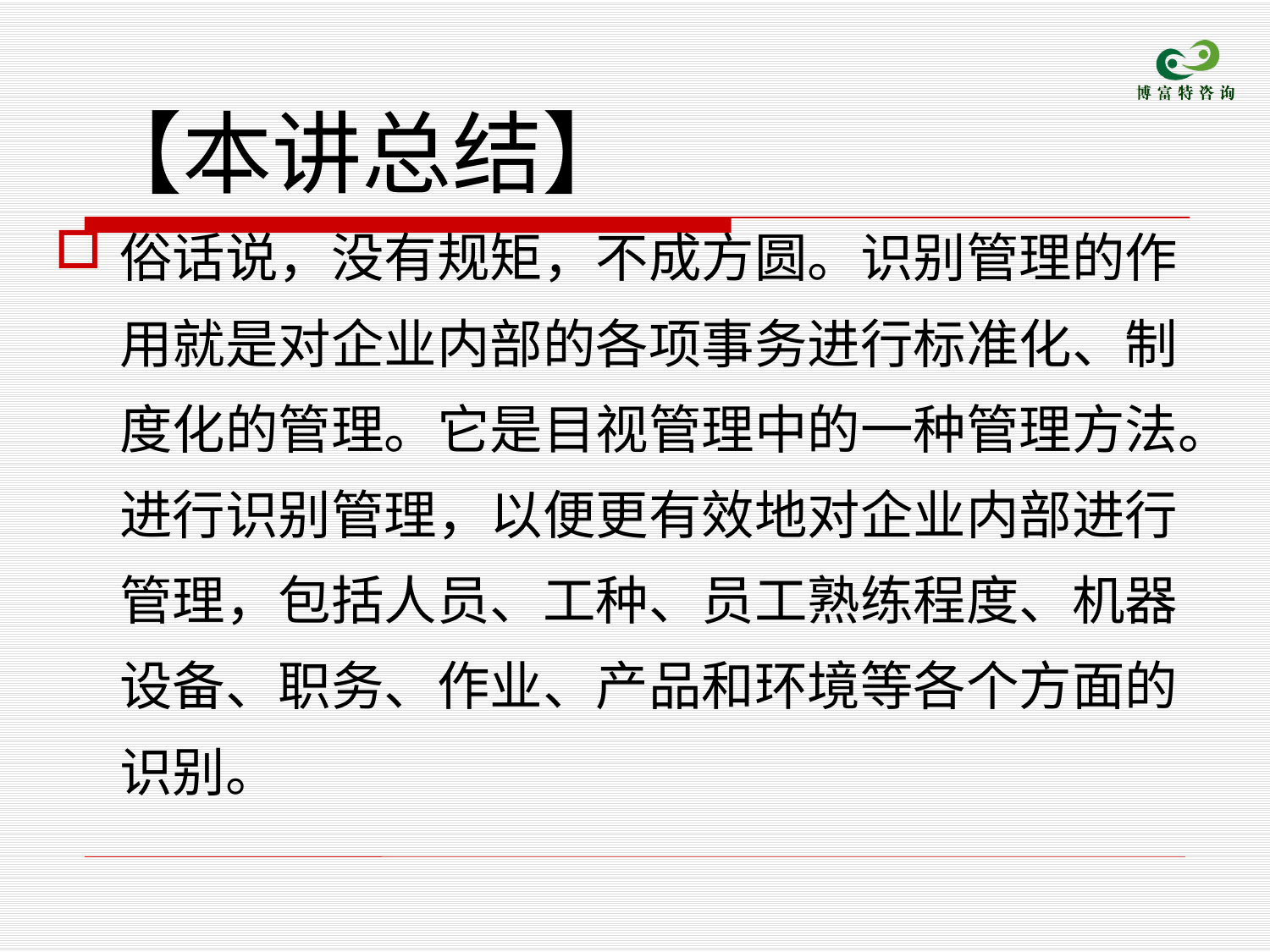

# 【本讲总结】
俗话说，没有规矩，不成方圆。识别管理的作用就是对企业内部的各项事务进行标准化、制度化的管理。它是目视管理中的一种管理方法。进行识别管理，以便更有效地对企业内部进行管理，包括人员、工种、员工熟练程度、机器设备、职务、作业、产品和环境等各个方面的识别。
539